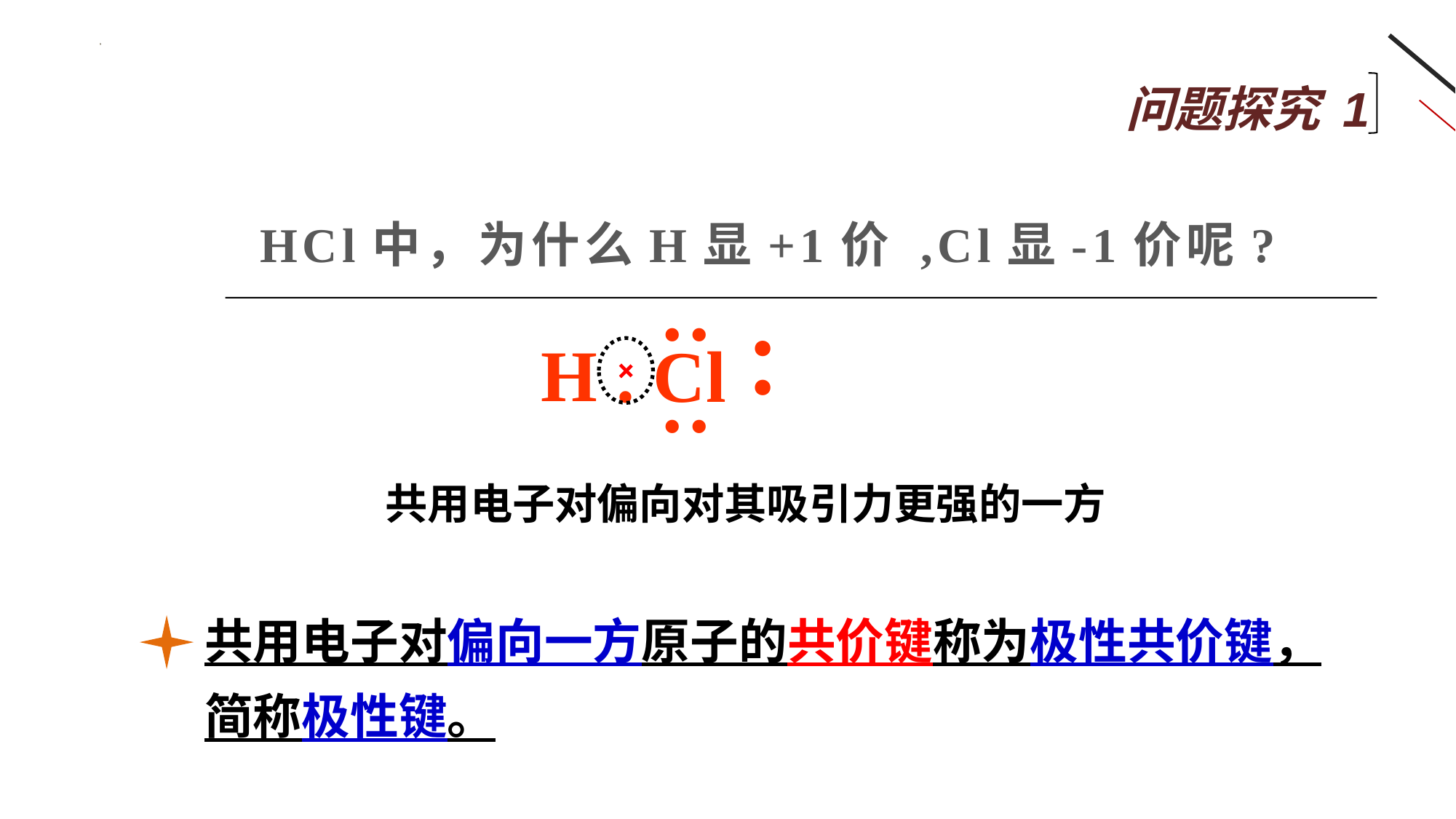

问题探究 1

HCl中，为什么H显+1价 ,Cl显-1价呢?
··
：
    . Cl

··
 H

共用电子对偏向对其吸引力更强的一方
共用电子对偏向一方原子的共价键称为极性共价键，简称极性键。